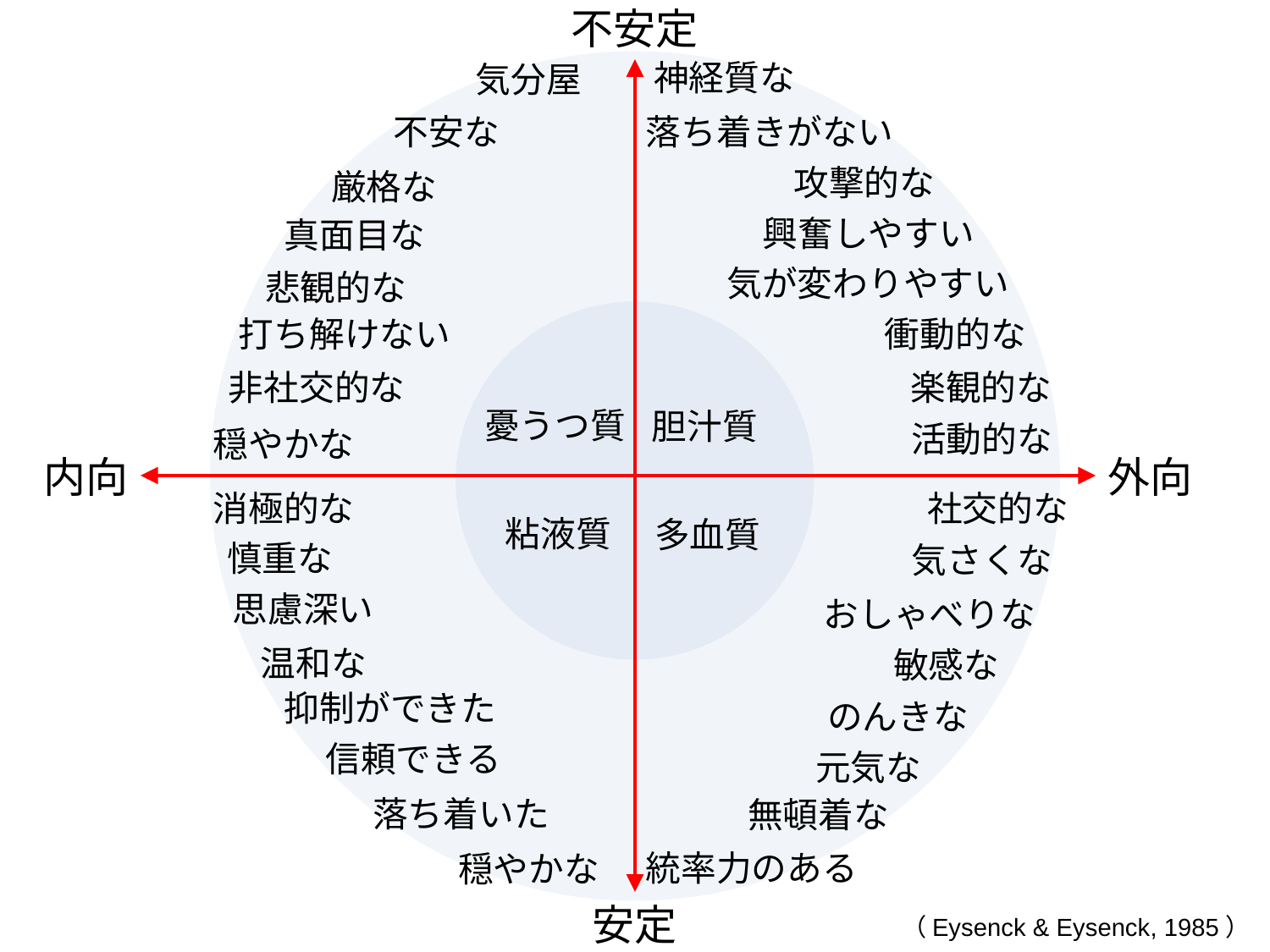

不安定
神経質な
気分屋

落ち着きがない
不安な
攻撃的な
厳格な
興奮しやすい
真面目な
気が変わりやすい
悲観的な

打ち解けない
衝動的な
非社交的な
楽観的な
憂うつ質
胆汁質
活動的な
穏やかな
内向
外向
社交的な
消極的な
粘液質
多血質
慎重な
気さくな
思慮深い
おしゃべりな
温和な
敏感な
抑制ができた
のんきな
信頼できる
元気な
落ち着いた
無頓着な
統率力のある
穏やかな
安定
（Eysenck & Eysenck, 1985）